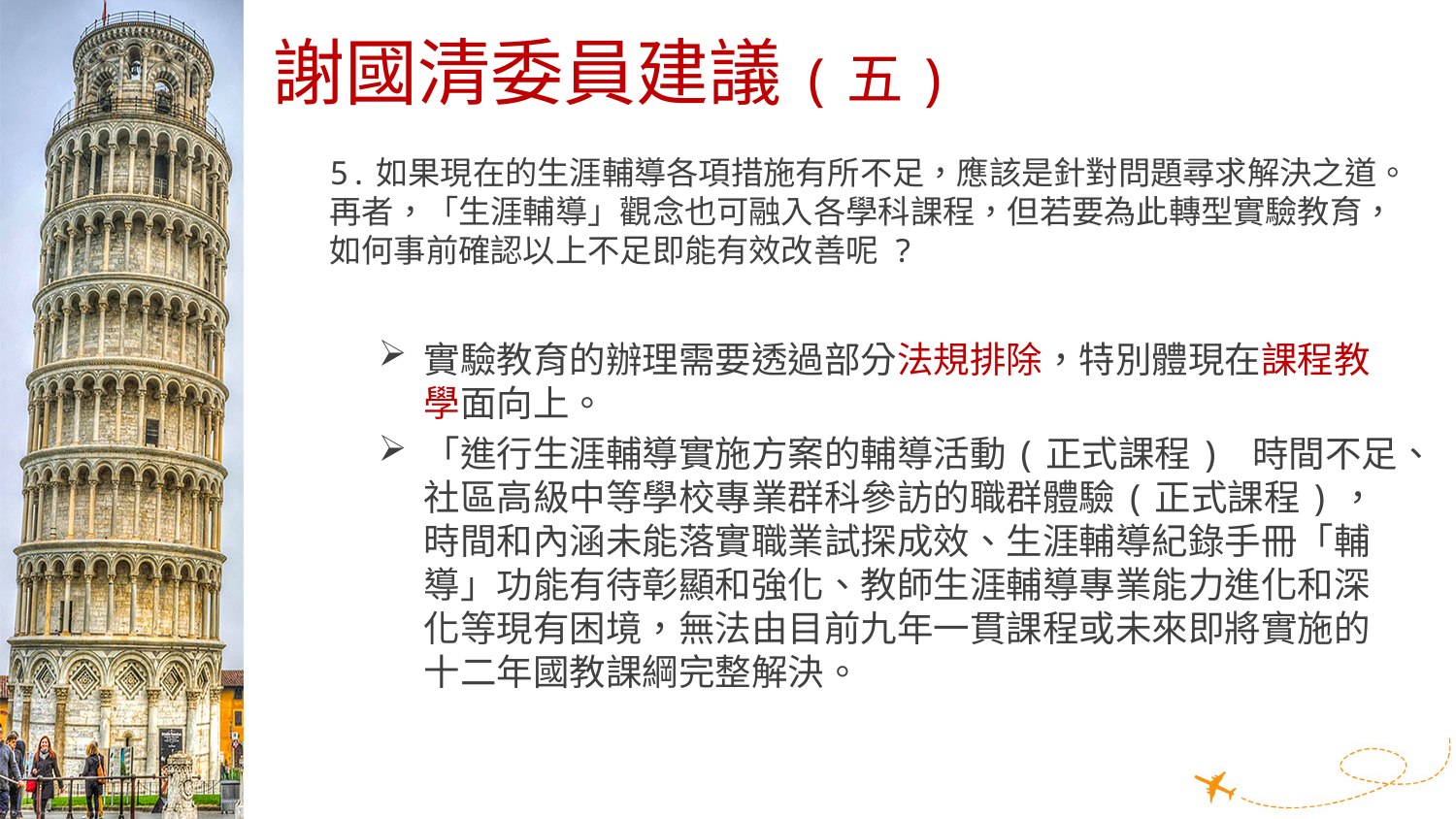

# 謝國清委員建議(五)

5.如果現在的生涯輔導各項措施有所不足，應該是針對問題尋求解決之道。再者，「生涯輔導」觀念也可融入各學科課程，但若要為此轉型實驗教育，如何事前確認以上不足即能有效改善呢 ?

實驗教育的辦理需要透過部分法規排除，特別體現在課程教學面向上。
「進行生涯輔導實施方案的輔導活動(正式課程) 時間不足、社區高級中等學校專業群科參訪的職群體驗(正式課程)，時間和內涵未能落實職業試探成效、生涯輔導紀錄手冊「輔導」功能有待彰顯和強化、教師生涯輔導專業能力進化和深化等現有困境，無法由目前九年一貫課程或未來即將實施的十二年國教課綱完整解決。